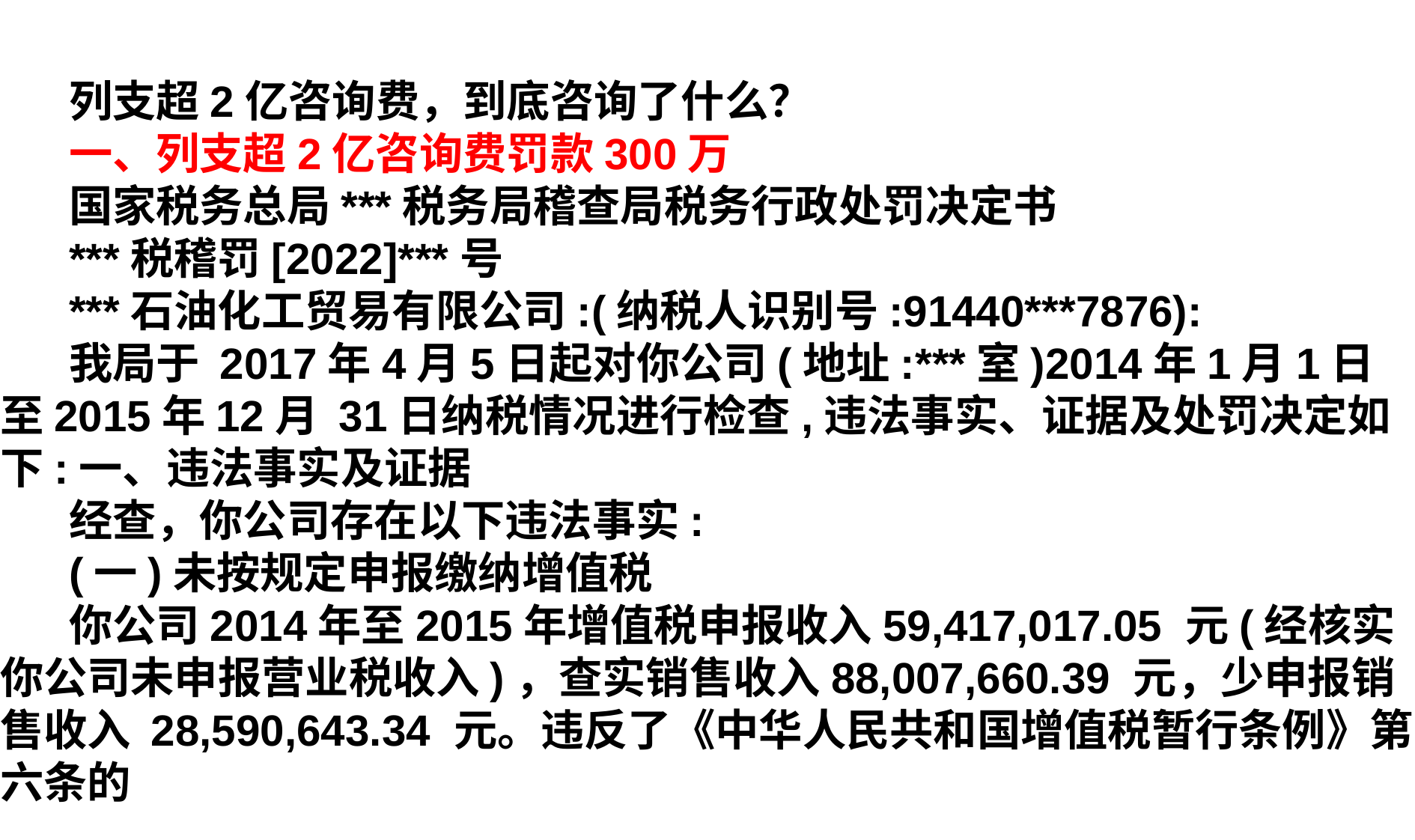

列支超2亿咨询费，到底咨询了什么？
一、列支超2亿咨询费罚款300万
国家税务总局***税务局稽查局税务行政处罚决定书
***税稽罚[2022]***号
***石油化工贸易有限公司:(纳税人识别号:91440***7876):
我局于 2017年4月5日起对你公司(地址:***室)2014年1月1日至2015年12月 31日纳税情况进行检查,违法事实、证据及处罚决定如下:一、违法事实及证据
经查，你公司存在以下违法事实:
(一)未按规定申报缴纳增值税
你公司2014年至2015年增值税申报收入59,417,017.05 元(经核实你公司未申报营业税收入)，查实销售收入88,007,660.39 元，少申报销售收入 28,590,643.34 元。违反了《中华人民共和国增值税暂行条例》第六条的